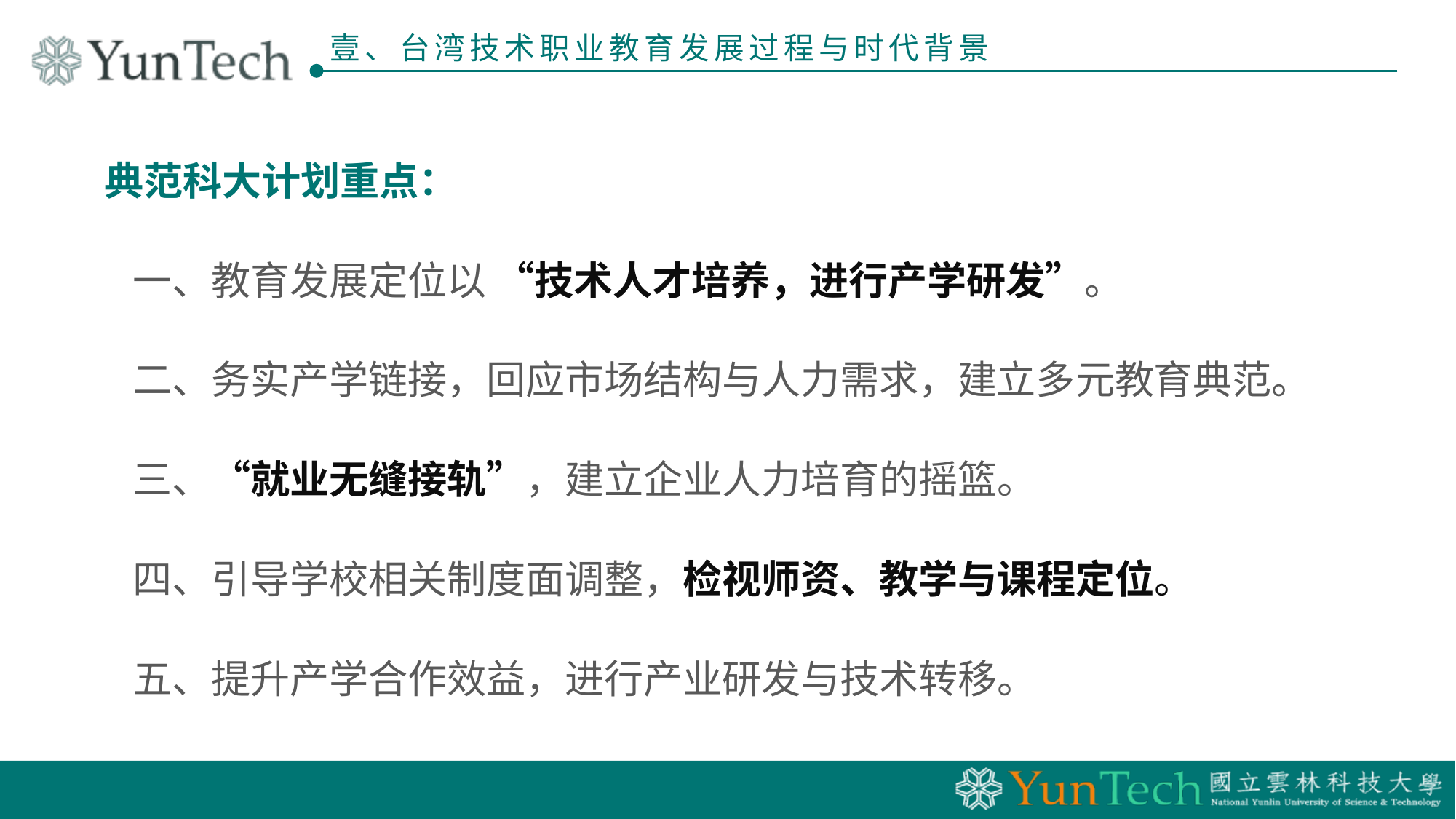

典范科大计划重点：
  一、教育发展定位以 “技术人才培养，进行产学研发”。
  二、务实产学链接，回应市场结构与人力需求，建立多元教育典范。
  三、“就业无缝接轨”，建立企业人力培育的摇篮。
  四、引导学校相关制度面调整，检视师资、教学与课程定位。
  五、提升产学合作效益，进行产业研发与技术转移。